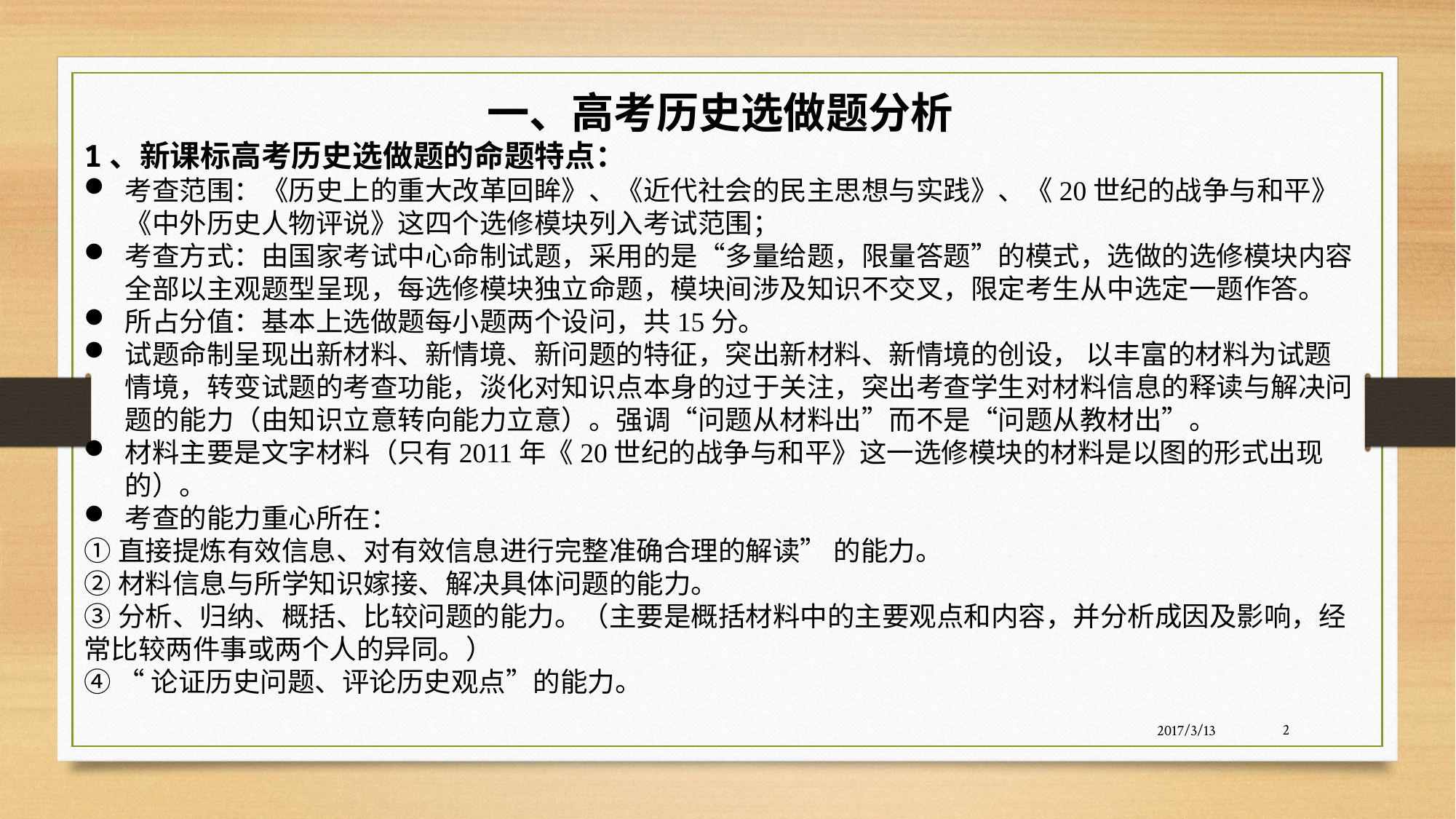

一、高考历史选做题分析
1、新课标高考历史选做题的命题特点：
考查范围：《历史上的重大改革回眸》、《近代社会的民主思想与实践》、《20世纪的战争与和平》《中外历史人物评说》这四个选修模块列入考试范围；
考查方式：由国家考试中心命制试题，采用的是“多量给题，限量答题”的模式，选做的选修模块内容全部以主观题型呈现，每选修模块独立命题，模块间涉及知识不交叉，限定考生从中选定一题作答。
所占分值：基本上选做题每小题两个设问，共15分。
试题命制呈现出新材料、新情境、新问题的特征，突出新材料、新情境的创设， 以丰富的材料为试题情境，转变试题的考查功能，淡化对知识点本身的过于关注，突出考查学生对材料信息的释读与解决问题的能力（由知识立意转向能力立意）。强调“问题从材料出”而不是“问题从教材出”。
材料主要是文字材料（只有2011年《20世纪的战争与和平》这一选修模块的材料是以图的形式出现的）。
考查的能力重心所在：
①直接提炼有效信息、对有效信息进行完整准确合理的解读” 的能力。
②材料信息与所学知识嫁接、解决具体问题的能力。
③分析、归纳、概括、比较问题的能力。（主要是概括材料中的主要观点和内容，并分析成因及影响，经常比较两件事或两个人的异同。）
④ “论证历史问题、评论历史观点”的能力。

2017/3/13
2